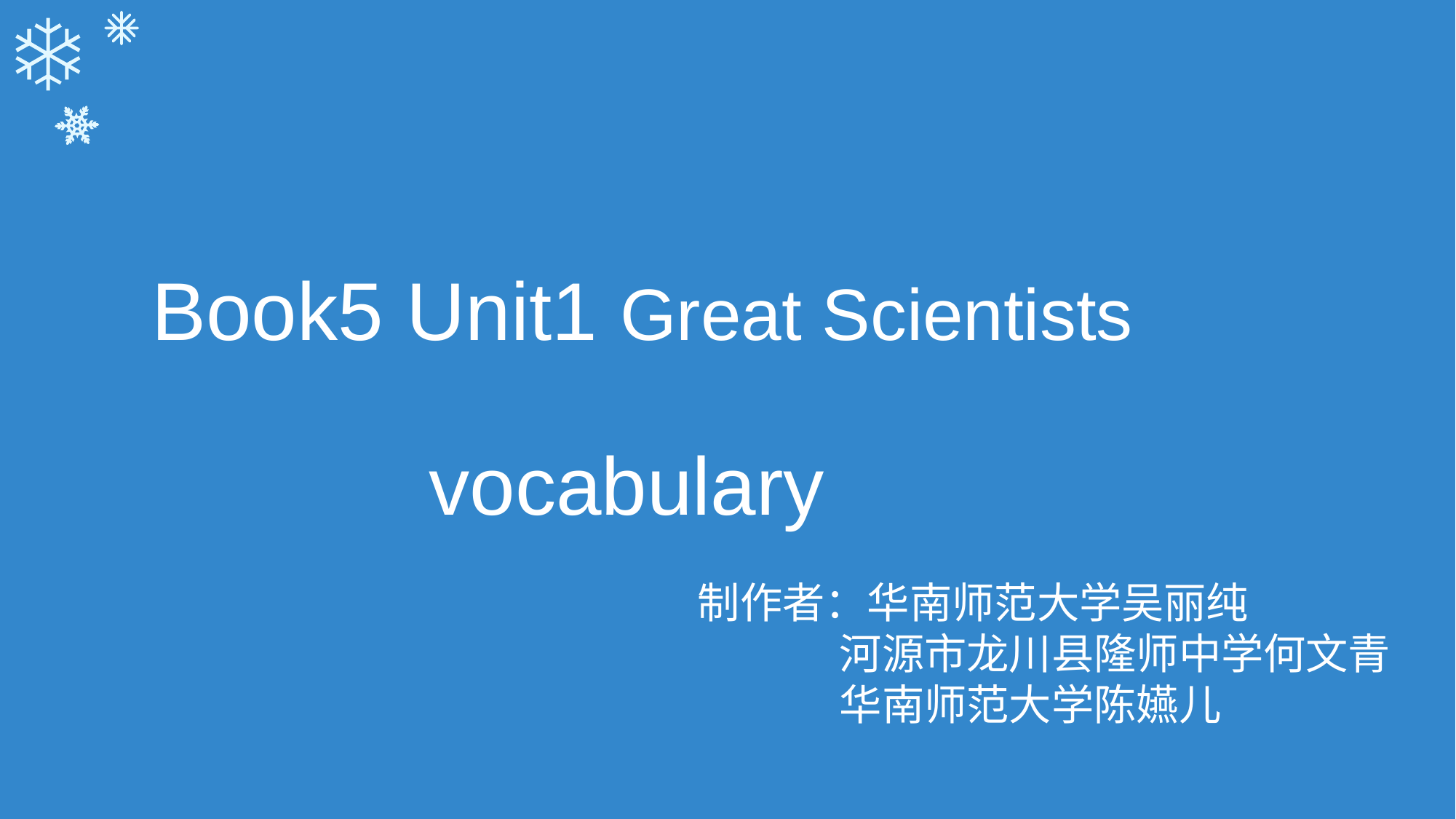

Book5 Unit1 Great Scientists
vocabulary
   制作者：华南师范大学吴丽纯
                  河源市龙川县隆师中学何文青
                  华南师范大学陈嬿儿